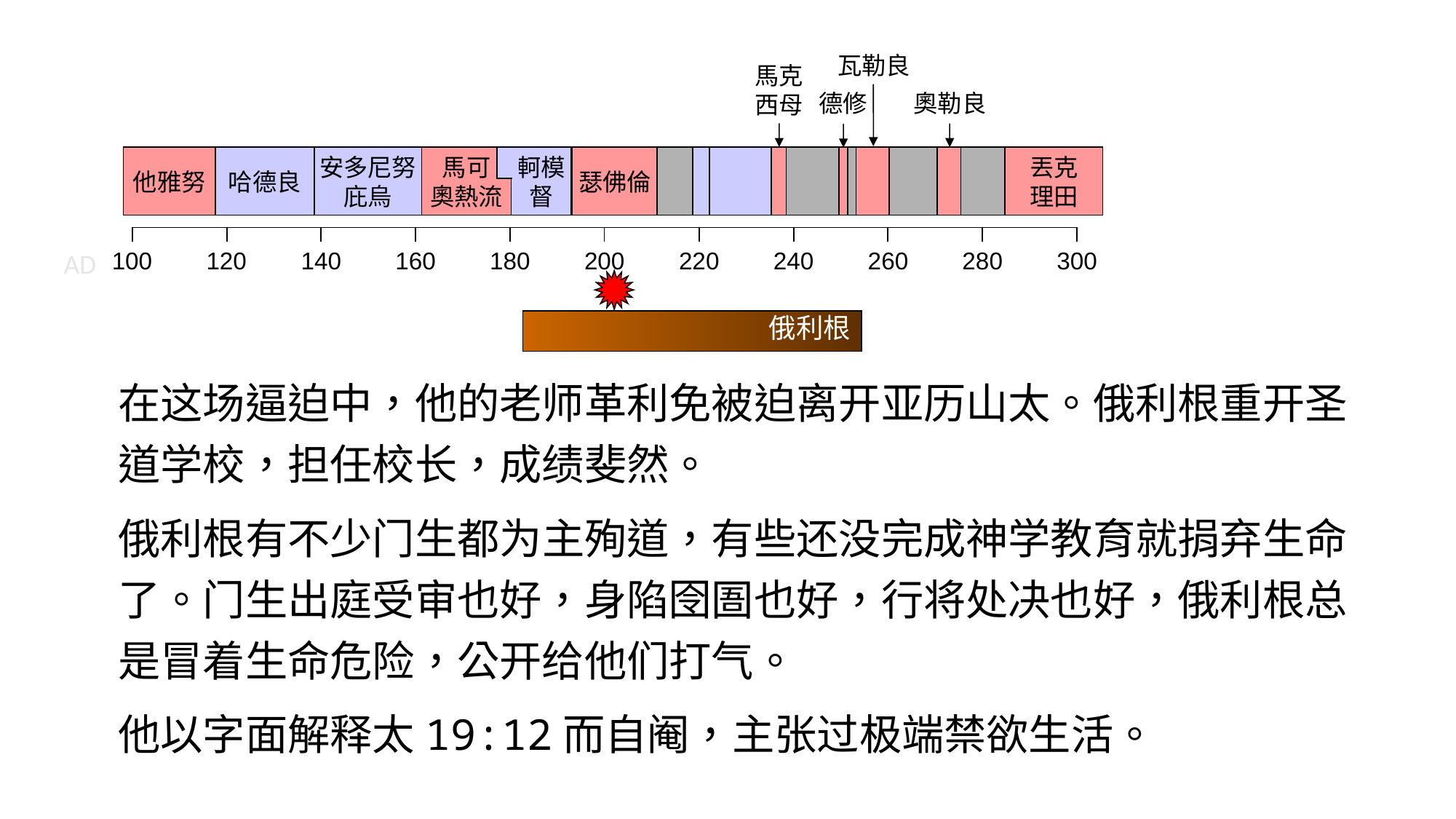

瓦勒良
馬克
西母
奧勒良
德修

他雅努
哈德良
安多尼努
庇烏
馬可
奧熱流
軻模
督

瑟佛倫

丟克
理田

|  |  |  |  |  |  |  |  |  |  |
| --- | --- | --- | --- | --- | --- | --- | --- | --- | --- |
AD
| 100 | 120 | 140 | 160 | 180 | 200 | 220 | 240 | 260 | 280 | 300 |
| --- | --- | --- | --- | --- | --- | --- | --- | --- | --- | --- |

俄利根
在这场逼迫中，他的老师革利免被迫离开亚历山太。俄利根重开圣道学校，担任校长，成绩斐然。
俄利根有不少门生都为主殉道，有些还没完成神学教育就捐弃生命了。门生出庭受审也好，身陷囹圄也好，行将处决也好，俄利根总是冒着生命危险，公开给他们打气。
他以字面解释太19:12而自阉，主张过极端禁欲生活。